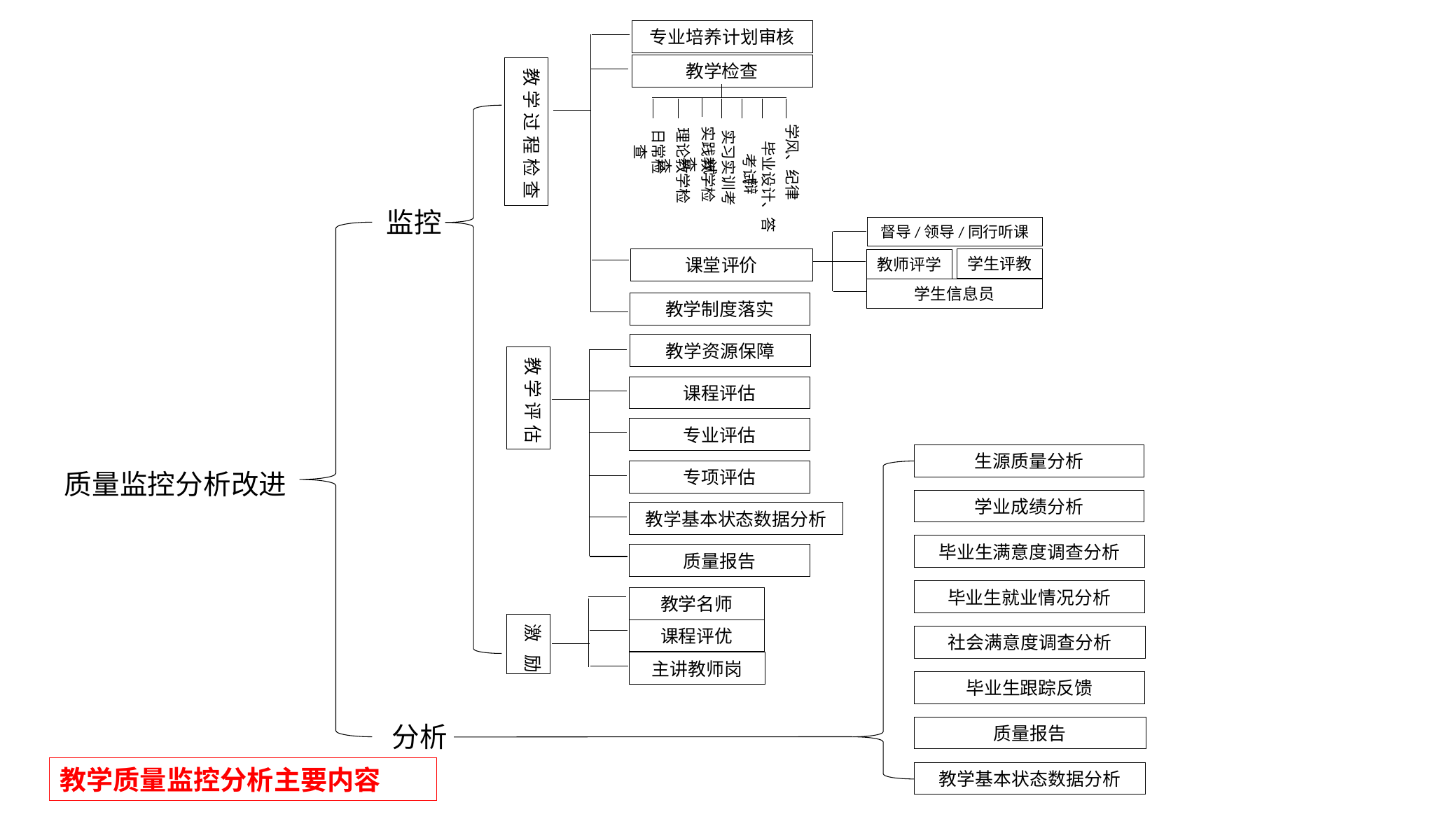

专业培养计划审核
教学检查
教学过程检查
学风、纪律

实习实训考试
实践教学检查
日常检查
理论教学检查
考试
毕业设计、答辩
监控
督导/领导/同行听课

学生评教
课堂评价
教师评学
学生信息员
教学制度落实
教学资源保障
教学评估
课程评估
专业评估
生源质量分析
专项评估

质量监控分析改进
学业成绩分析
教学基本状态数据分析
毕业生满意度调查分析
质量报告
毕业生就业情况分析
教学名师
激   励
课程评优
社会满意度调查分析
主讲教师岗
毕业生跟踪反馈
分析
质量报告
教学质量监控分析主要内容
教学基本状态数据分析